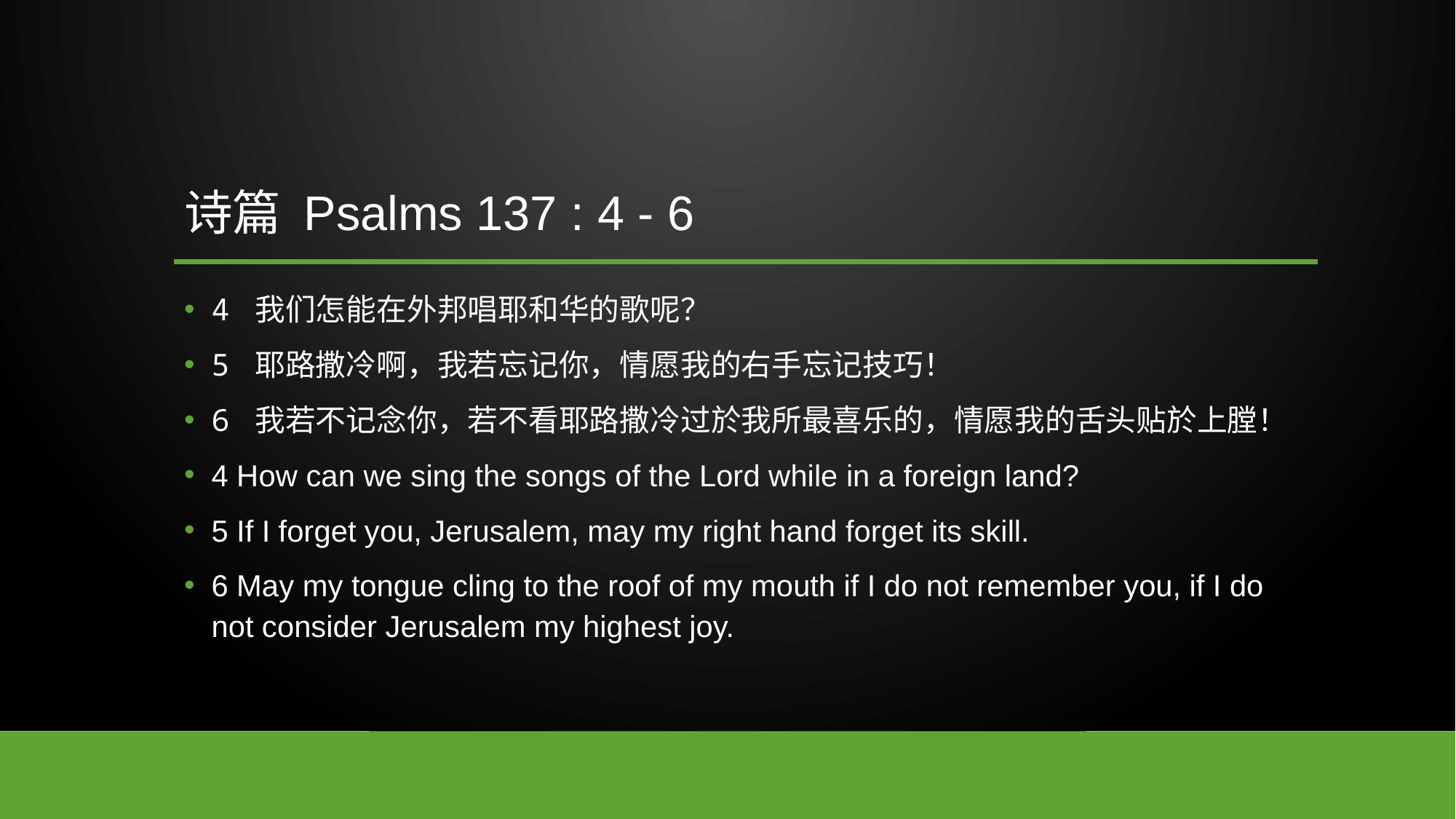

# 诗篇 Psalms 137 : 4 - 6
4 我们怎能在外邦唱耶和华的歌呢？
5 耶路撒冷啊，我若忘记你，情愿我的右手忘记技巧！
6 我若不记念你，若不看耶路撒冷过於我所最喜乐的，情愿我的舌头贴於上膛！
4 How can we sing the songs of the Lord while in a foreign land?
5 If I forget you, Jerusalem, may my right hand forget its skill.
6 May my tongue cling to the roof of my mouth if I do not remember you, if I do not consider Jerusalem my highest joy.